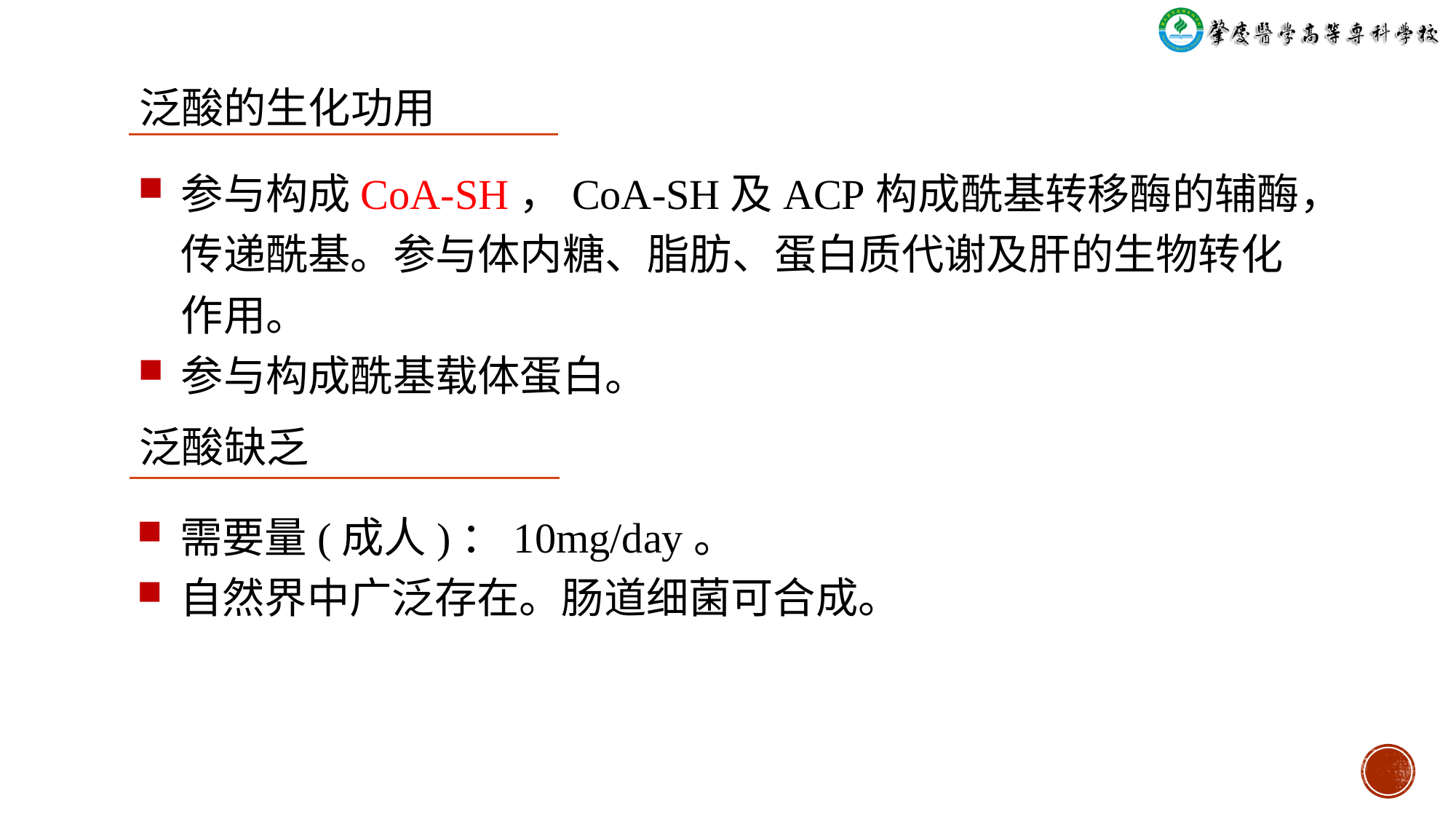

泛酸的生化功用
参与构成CoA-SH，CoA-SH及ACP构成酰基转移酶的辅酶，传递酰基。参与体内糖、脂肪、蛋白质代谢及肝的生物转化作用。
参与构成酰基载体蛋白。
泛酸缺乏
需要量(成人)：10mg/day。
自然界中广泛存在。肠道细菌可合成。